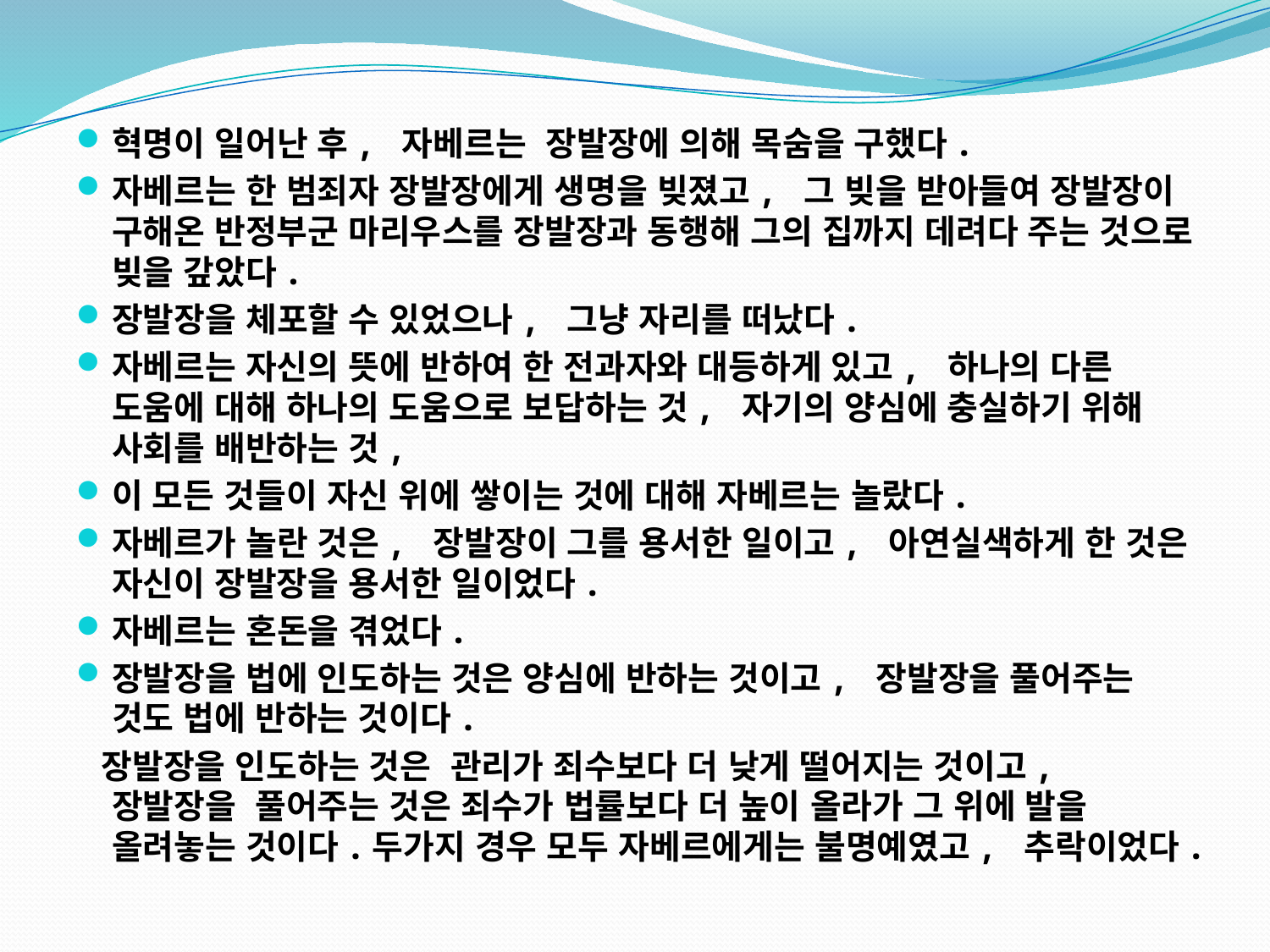

#
혁명이 일어난 후, 자베르는  장발장에 의해 목숨을 구했다.
자베르는 한 범죄자 장발장에게 생명을 빚졌고, 그 빚을 받아들여 장발장이 구해온 반정부군 마리우스를 장발장과 동행해 그의 집까지 데려다 주는 것으로 빚을 갚았다.
장발장을 체포할 수 있었으나, 그냥 자리를 떠났다.
자베르는 자신의 뜻에 반하여 한 전과자와 대등하게 있고, 하나의 다른 도움에 대해 하나의 도움으로 보답하는 것, 자기의 양심에 충실하기 위해 사회를 배반하는 것,
이 모든 것들이 자신 위에 쌓이는 것에 대해 자베르는 놀랐다.
자베르가 놀란 것은, 장발장이 그를 용서한 일이고, 아연실색하게 한 것은 자신이 장발장을 용서한 일이었다.
자베르는 혼돈을 겪었다.
장발장을 법에 인도하는 것은 양심에 반하는 것이고, 장발장을 풀어주는 것도 법에 반하는 것이다.
  장발장을 인도하는 것은  관리가 죄수보다 더 낮게 떨어지는 것이고, 장발장을  풀어주는 것은 죄수가 법률보다 더 높이 올라가 그 위에 발을 올려놓는 것이다.두가지 경우 모두 자베르에게는 불명예였고, 추락이었다.